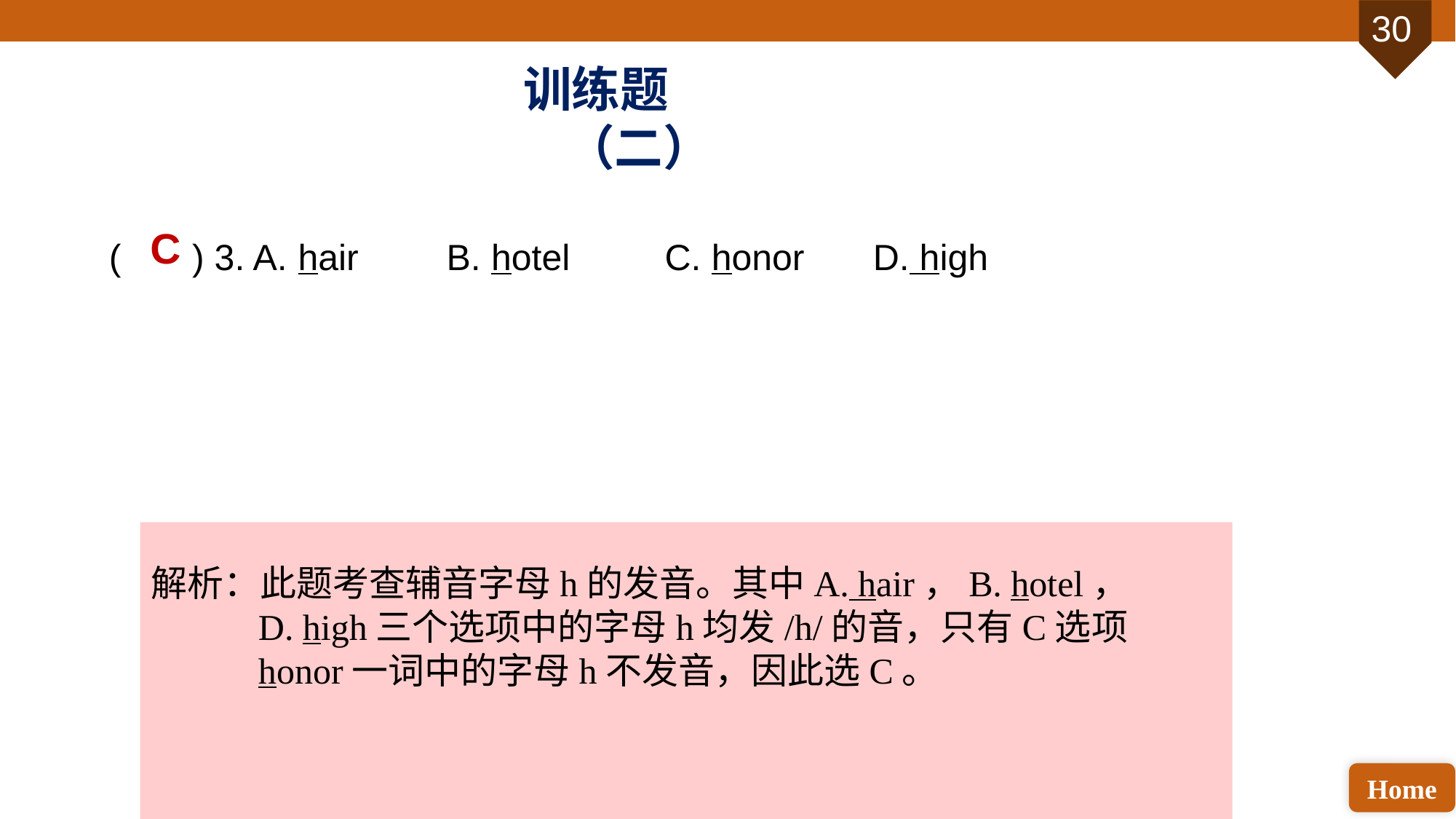

训练题（二）
C
(       ) 3. A. hair	 B. hotel	 C. honor 	D. high

解析：此题考查辅音字母h的发音。其中A. hair，B. hotel，D. high三个选项中的字母h均发/h/的音，只有C选项honor一词中的字母h不发音，因此选C。